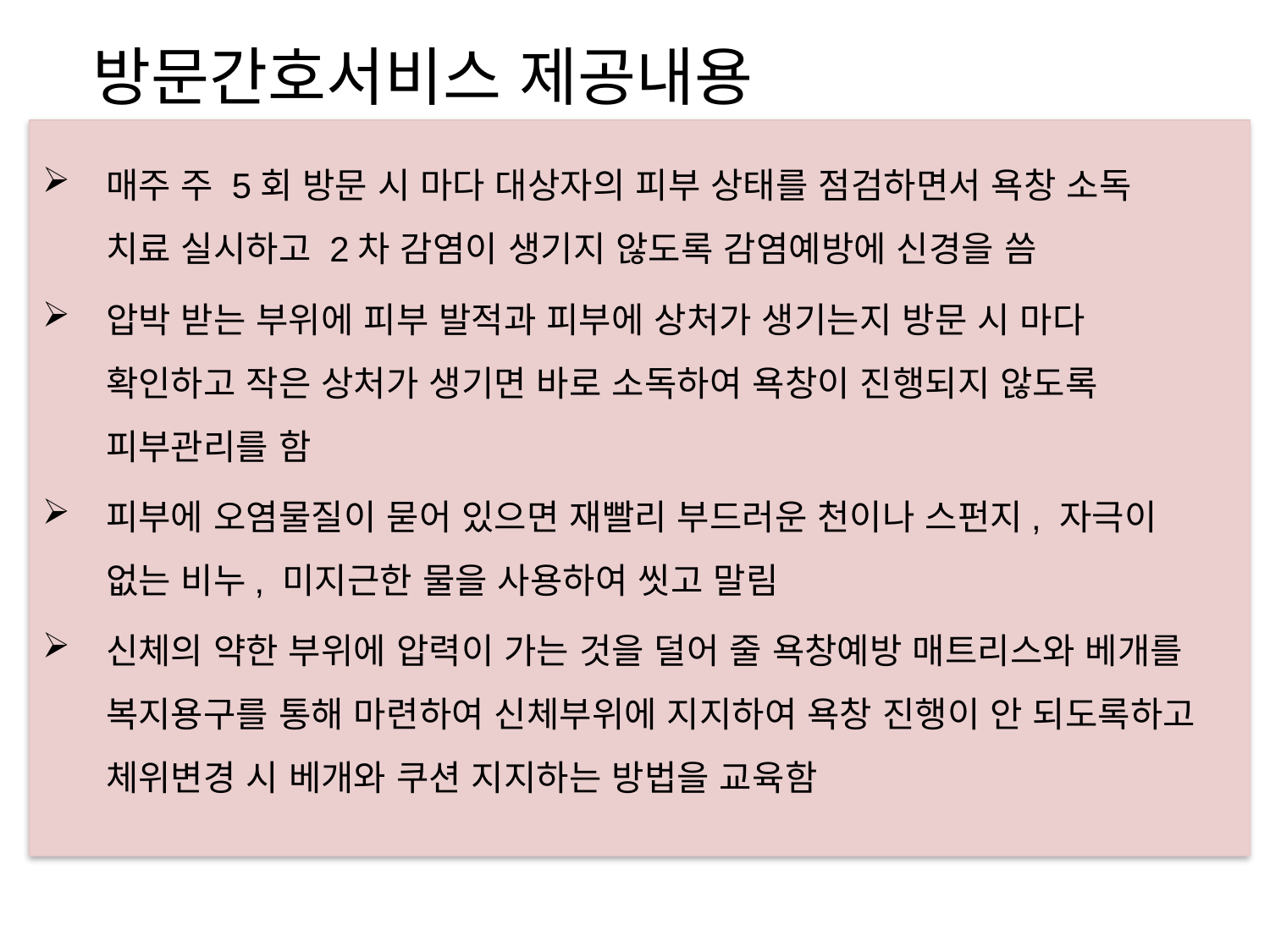

방문간호서비스 제공내용

매주 주 5회 방문 시 마다 대상자의 피부 상태를 점검하면서 욕창 소독 치료 실시하고 2차 감염이 생기지 않도록 감염예방에 신경을 씀
압박 받는 부위에 피부 발적과 피부에 상처가 생기는지 방문 시 마다 확인하고 작은 상처가 생기면 바로 소독하여 욕창이 진행되지 않도록  피부관리를 함
피부에 오염물질이 묻어 있으면 재빨리 부드러운 천이나 스펀지, 자극이 없는 비누, 미지근한 물을 사용하여 씻고 말림
신체의 약한 부위에 압력이 가는 것을 덜어 줄 욕창예방 매트리스와 베개를 복지용구를 통해 마련하여 신체부위에 지지하여 욕창 진행이 안 되도록하고 체위변경 시 베개와 쿠션 지지하는 방법을 교육함